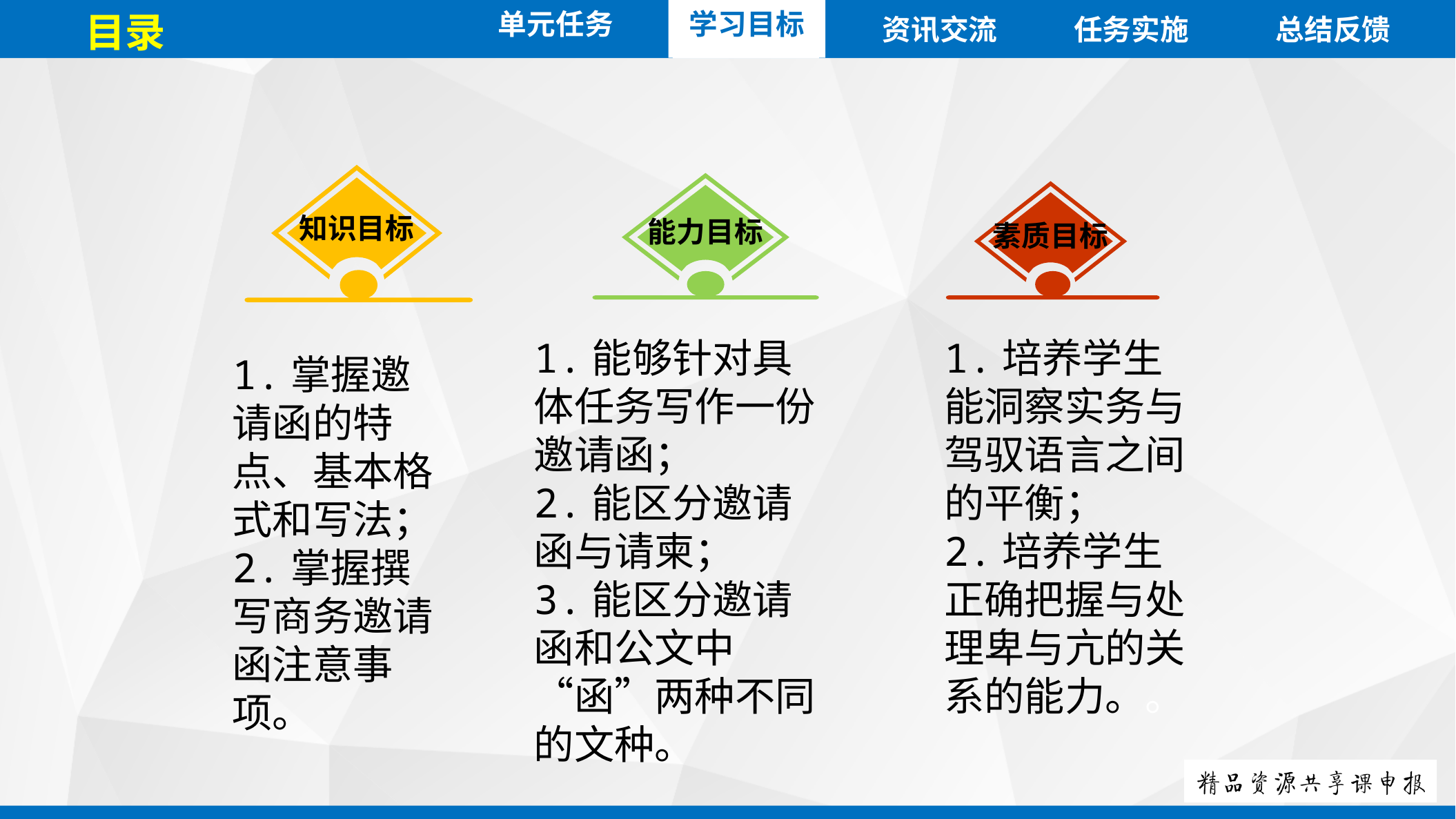

单元任务
目录
资讯交流
任务实施
总结反馈

学习目标

知识目标
能力目标
素质目标

1.能够针对具体任务写作一份邀请函；
2.能区分邀请函与请柬；
3.能区分邀请函和公文中“函”两种不同的文种。
1.培养学生能洞察实务与驾驭语言之间的平衡；
2.培养学生正确把握与处理卑与亢的关系的能力。。
1.掌握邀请函的特点、基本格式和写法；
2.掌握撰写商务邀请函注意事项。